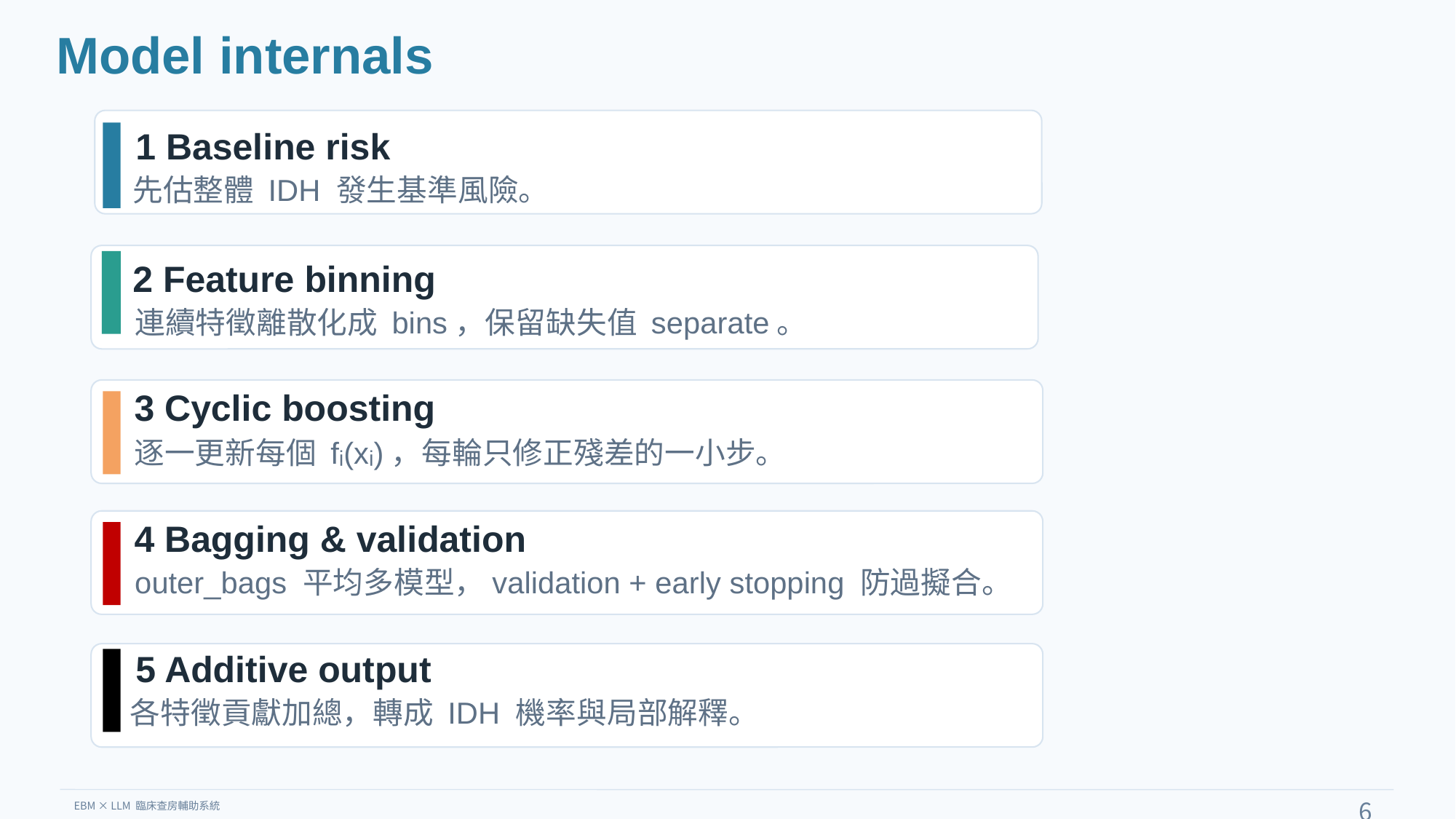

Model internals

1 Baseline risk
先估整體 IDH 發生基準風險。

2 Feature binning
連續特徵離散化成 bins，保留缺失值 separate。

3 Cyclic boosting
逐一更新每個 fᵢ(xᵢ)，每輪只修正殘差的一小步。

4 Bagging & validation
outer_bags 平均多模型，validation + early stopping 防過擬合。

5 Additive output
各特徵貢獻加總，轉成 IDH 機率與局部解釋。
6